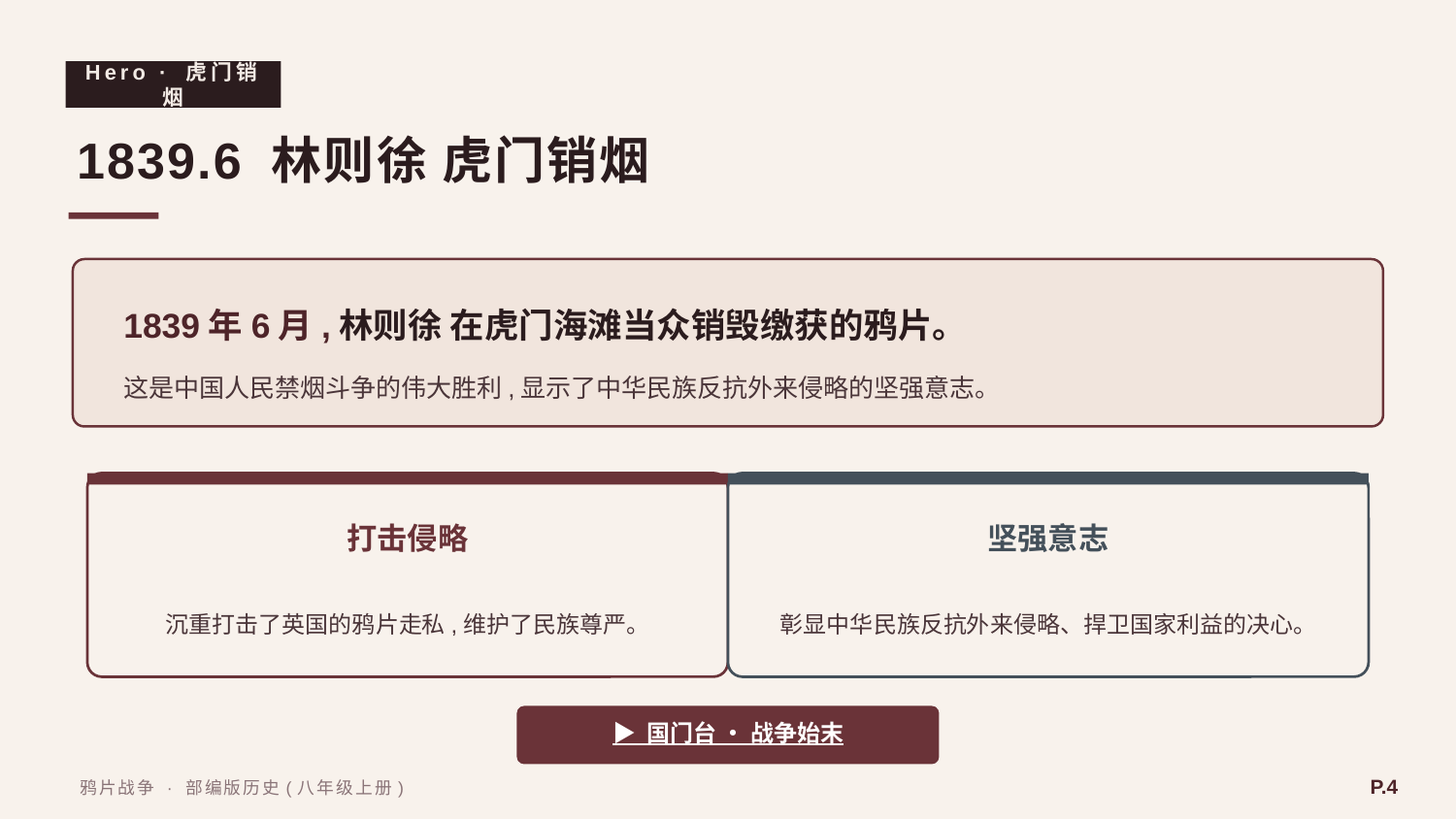

Hero · 虎门销烟

1839.6 林则徐 虎门销烟

1839年6月,林则徐 在虎门海滩当众销毁缴获的鸦片。
这是中国人民禁烟斗争的伟大胜利,显示了中华民族反抗外来侵略的坚强意志。

打击侵略
坚强意志
沉重打击了英国的鸦片走私,维护了民族尊严。
彰显中华民族反抗外来侵略、捍卫国家利益的决心。
▶  国门台 · 战争始末

P.4
鸦片战争 · 部编版历史(八年级上册)